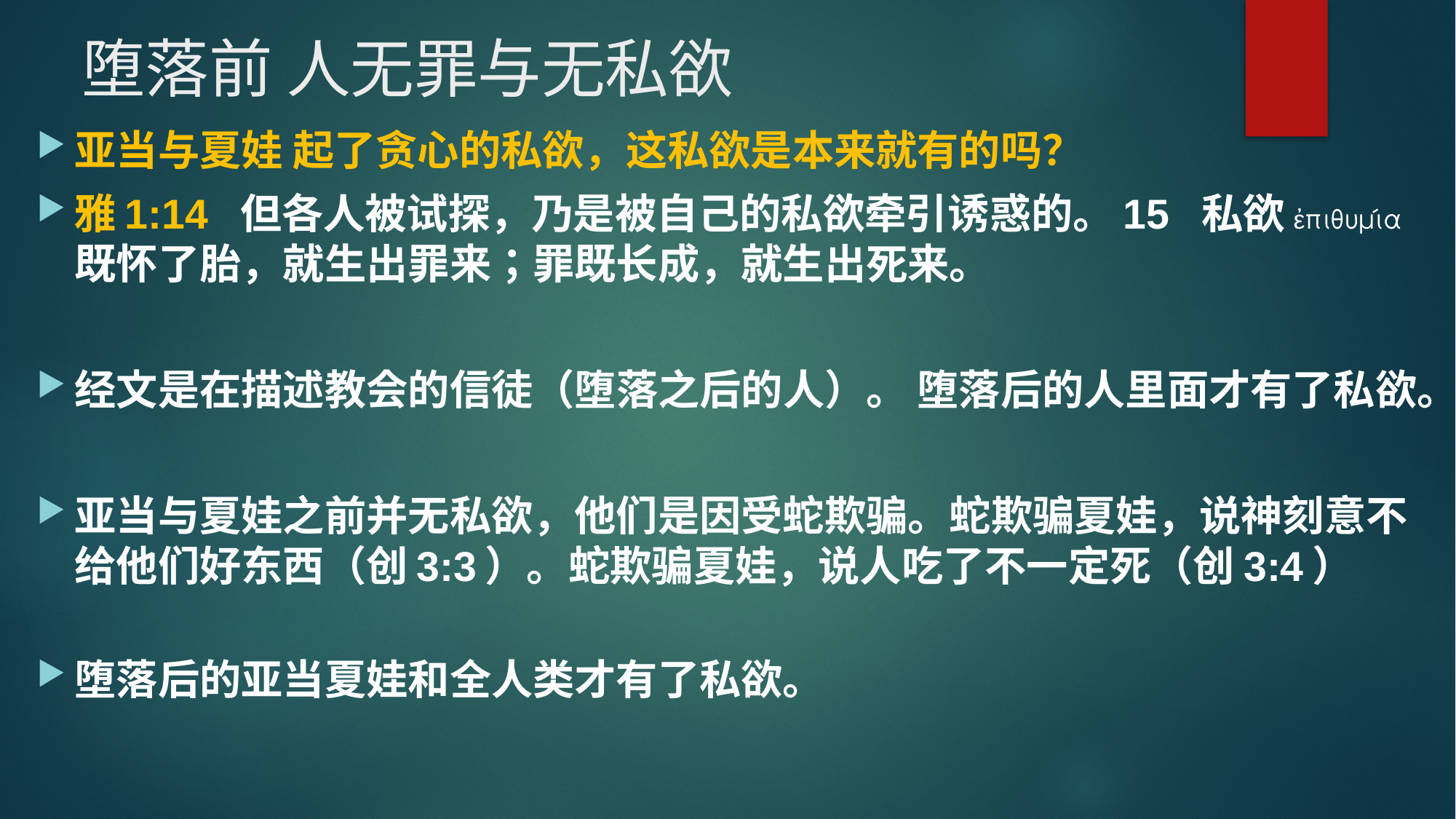

# 堕落前 人无罪与无私欲
亚当与夏娃 起了贪心的私欲，这私欲是本来就有的吗？
雅1:14  但各人被试探，乃是被自己的私欲牵引诱惑的。15  私欲ἐπιθυμία 既怀了胎，就生出罪来；罪既长成，就生出死来。

经文是在描述教会的信徒（堕落之后的人）。 堕落后的人里面才有了私欲。

亚当与夏娃之前并无私欲，他们是因受蛇欺骗。蛇欺骗夏娃，说神刻意不给他们好东西（创3:3）。蛇欺骗夏娃，说人吃了不一定死（创3:4）
堕落后的亚当夏娃和全人类才有了私欲。